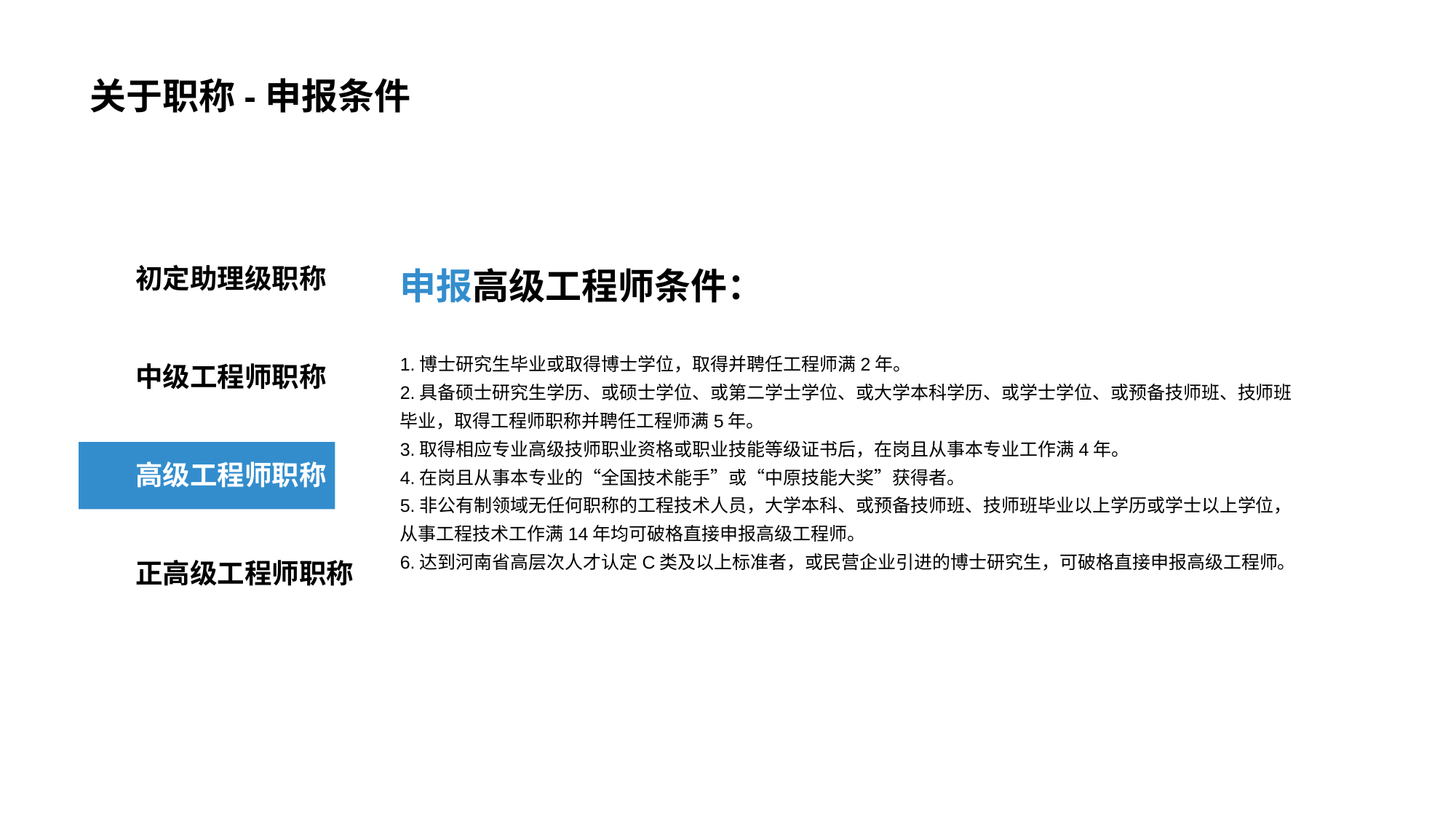

# 关于职称-申报条件

初定助理级职称

中级工程师职称

高级工程师职称

正高级工程师职称
申报高级工程师条件：
1.博士研究生毕业或取得博士学位，取得并聘任工程师满2年。
2.具备硕士研究生学历、或硕士学位、或第二学士学位、或大学本科学历、或学士学位、或预备技师班、技师班毕业，取得工程师职称并聘任工程师满5年。
3.取得相应专业高级技师职业资格或职业技能等级证书后，在岗且从事本专业工作满4年。
4.在岗且从事本专业的“全国技术能手”或“中原技能大奖”获得者。
5.非公有制领域无任何职称的工程技术人员，大学本科、或预备技师班、技师班毕业以上学历或学士以上学位，从事工程技术工作满14年均可破格直接申报高级工程师。
6.达到河南省高层次人才认定C类及以上标准者，或民营企业引进的博士研究生，可破格直接申报高级工程师。